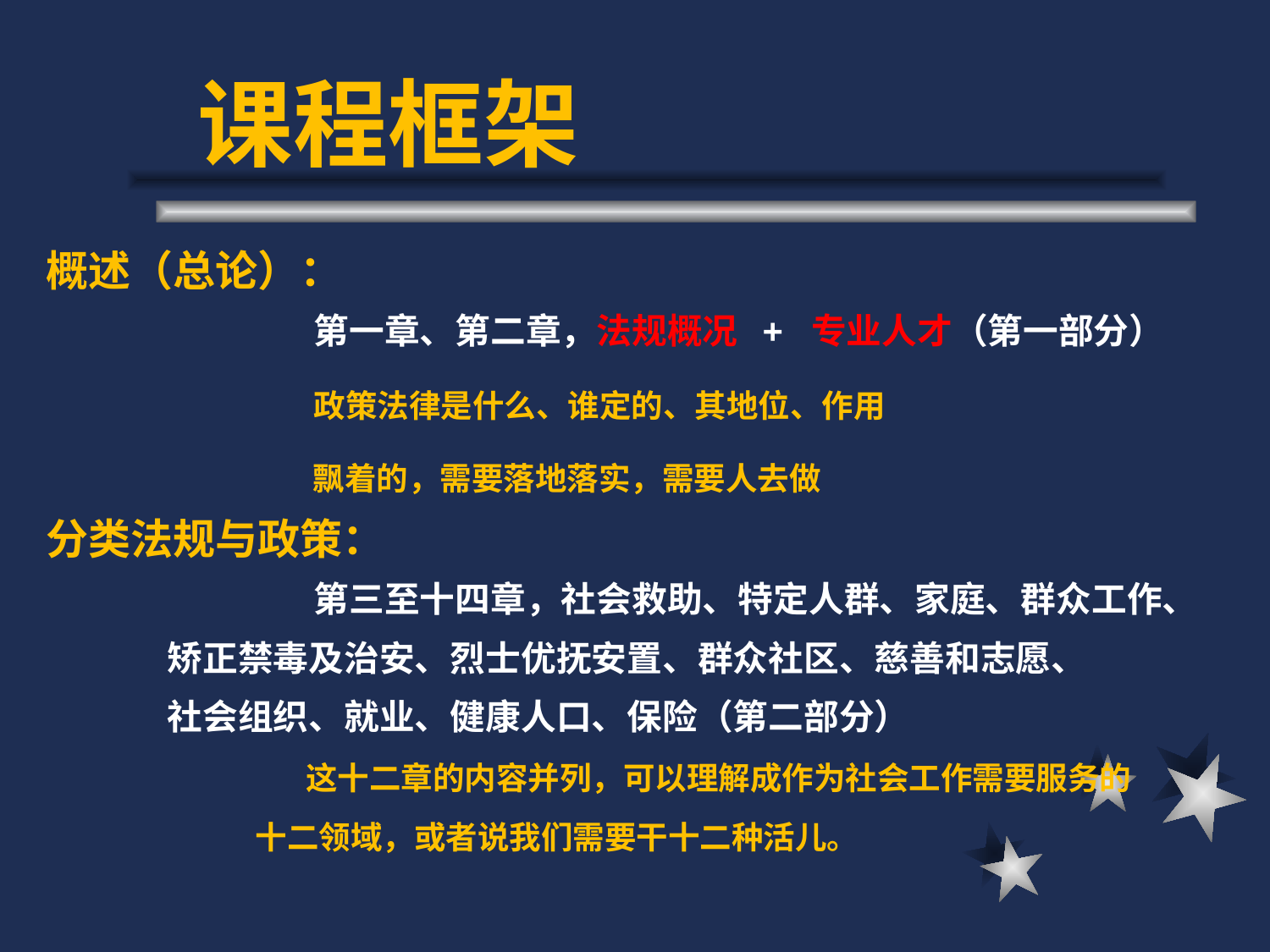

# 课程框架
概述（总论）：
                           第一章、第二章，法规概况  +  专业人才（第一部分）
                           政策法律是什么、谁定的、其地位、作用
                                    飘着的，需要落地落实，需要人去做
分类法规与政策：
                           第三至十四章，社会救助、特定人群、家庭、群众工作、
              矫正禁毒及治安、烈士优抚安置、群众社区、慈善和志愿、
              社会组织、就业、健康人口、保险（第二部分）
                                   这十二章的内容并列，可以理解成作为社会工作需要服务的
                            十二领域，或者说我们需要干十二种活儿。
4